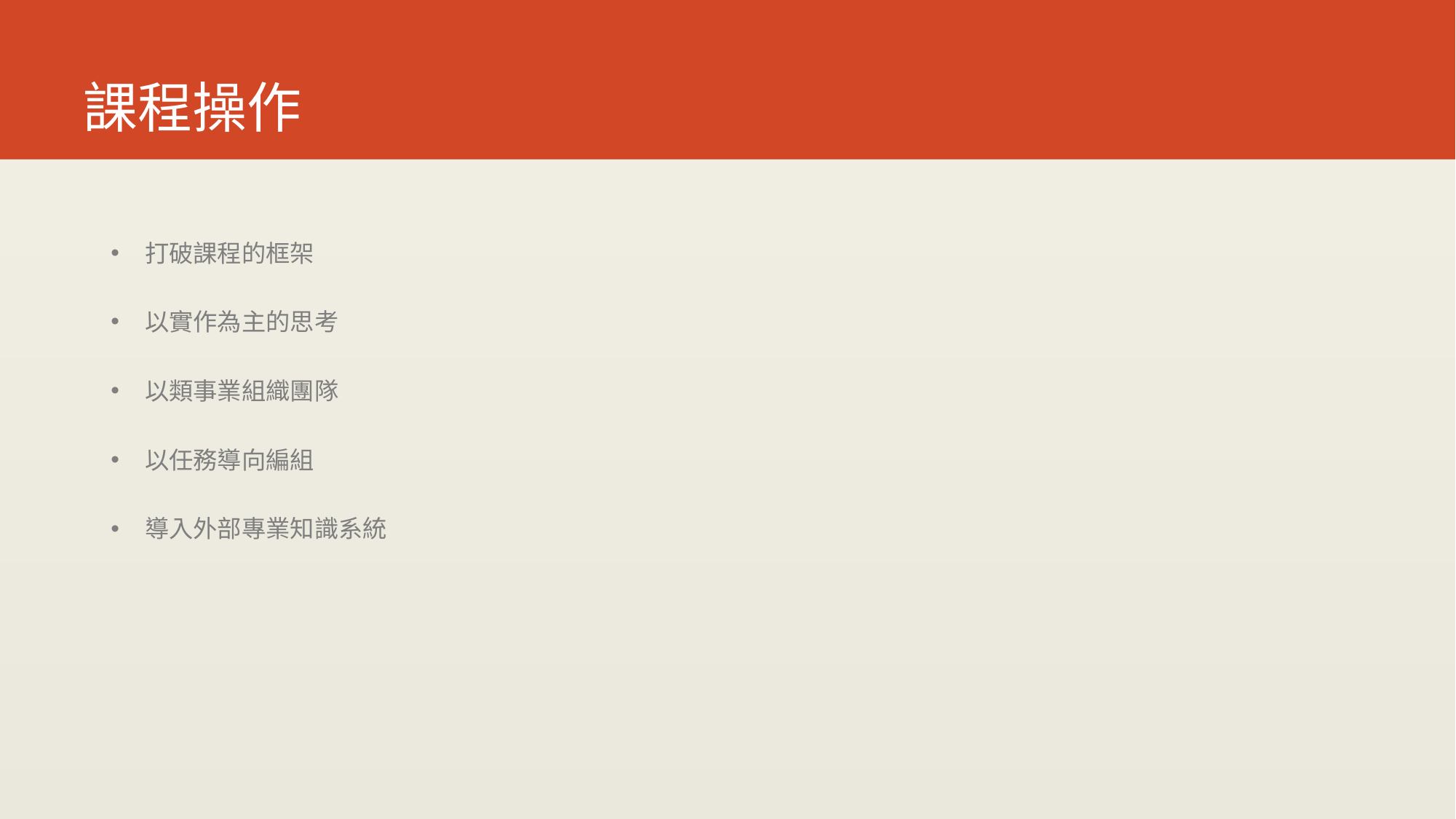

# 課程操作
打破課程的框架
以實作為主的思考
以類事業組織團隊
以任務導向編組
導入外部專業知識系統